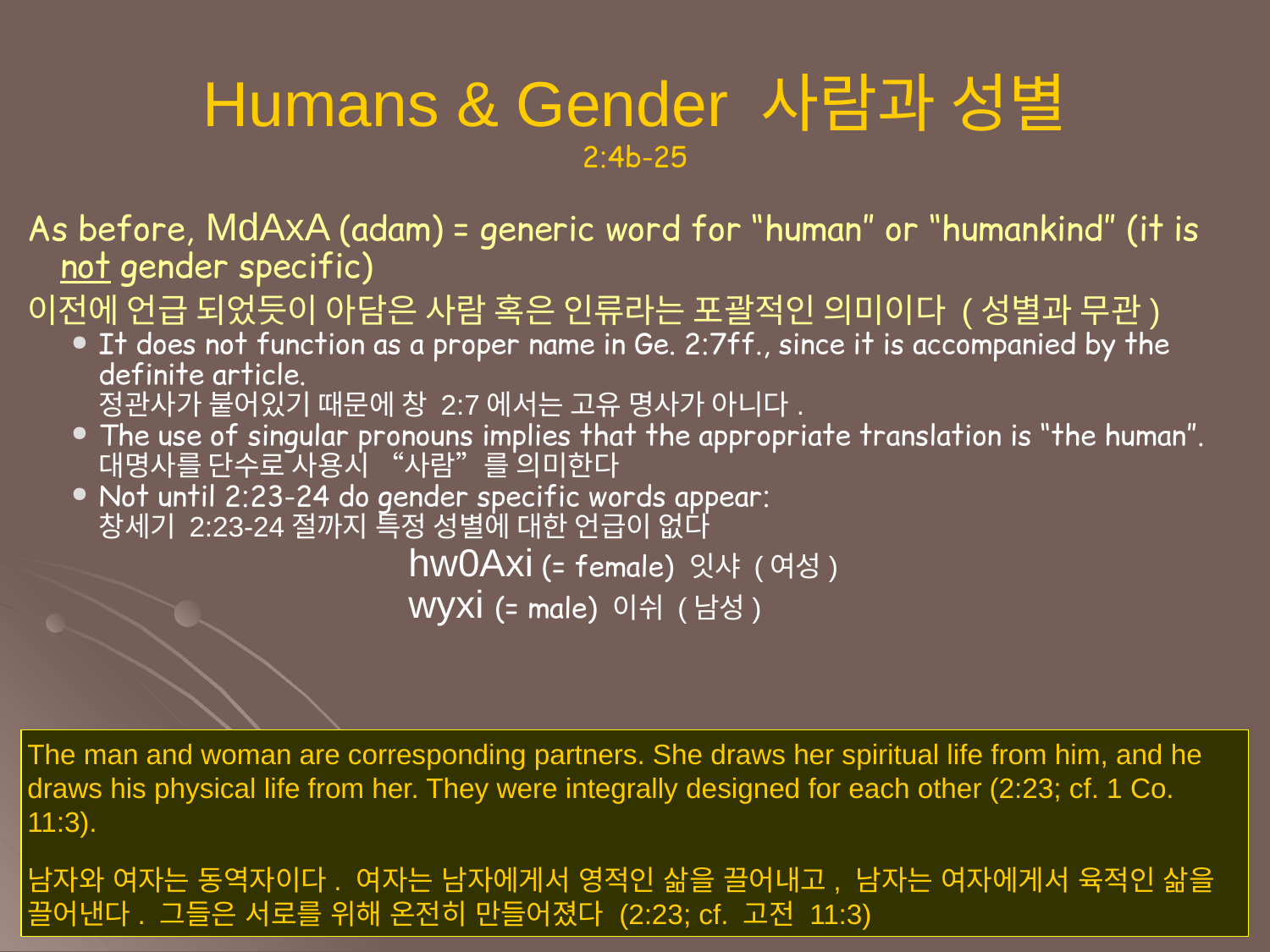

Humans & Gender 사람과 성별
2:4b-25
As before, MdAxA (adam) = generic word for “human” or “humankind” (it is not gender specific)
이전에 언급 되었듯이 아담은 사람 혹은 인류라는 포괄적인 의미이다 (성별과 무관)
It does not function as a proper name in Ge. 2:7ff., since it is accompanied by the definite article.
정관사가 붙어있기 때문에 창 2:7에서는 고유 명사가 아니다.
The use of singular pronouns implies that the appropriate translation is “the human”.
대명사를 단수로 사용시 “사람”를 의미한다
Not until 2:23-24 do gender specific words appear:
창세기 2:23-24절까지 특정 성별에 대한 언급이 없다
			hw0Axi (= female) 잇샤 (여성)
			wyxi (= male) 이쉬 (남성)
The man and woman are corresponding partners. She draws her spiritual life from him, and he draws his physical life from her. They were integrally designed for each other (2:23; cf. 1 Co. 11:3).
남자와 여자는 동역자이다. 여자는 남자에게서 영적인 삶을 끌어내고, 남자는 여자에게서 육적인 삶을 끌어낸다. 그들은 서로를 위해 온전히 만들어졌다 (2:23; cf. 고전 11:3)